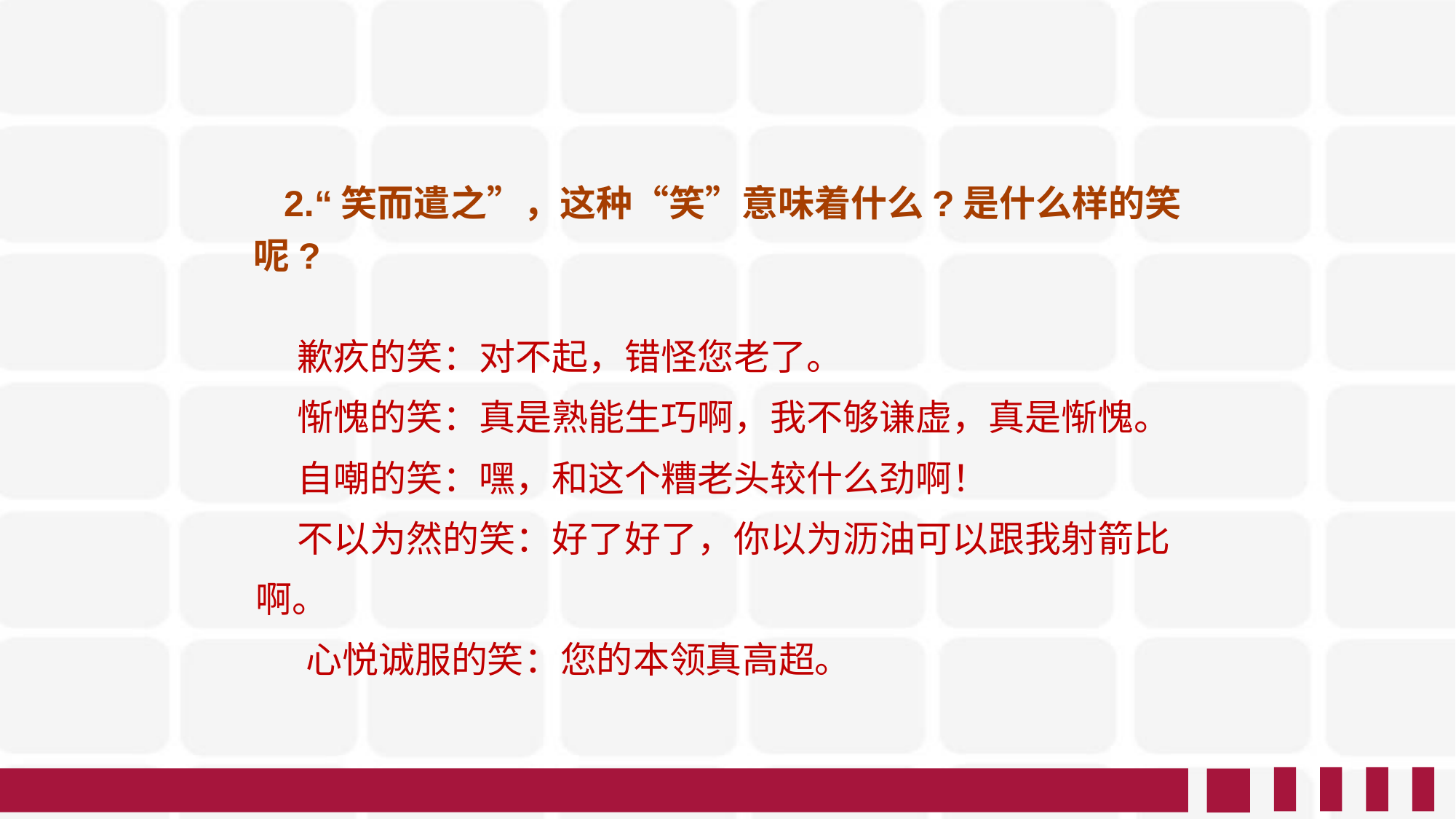

2.“笑而遣之”，这种“笑”意味着什么?是什么样的笑呢?
    歉疚的笑：对不起，错怪您老了。
    惭愧的笑：真是熟能生巧啊，我不够谦虚，真是惭愧。
    自嘲的笑：嘿，和这个糟老头较什么劲啊！
    不以为然的笑：好了好了，你以为沥油可以跟我射箭比啊。
     心悦诚服的笑：您的本领真高超。